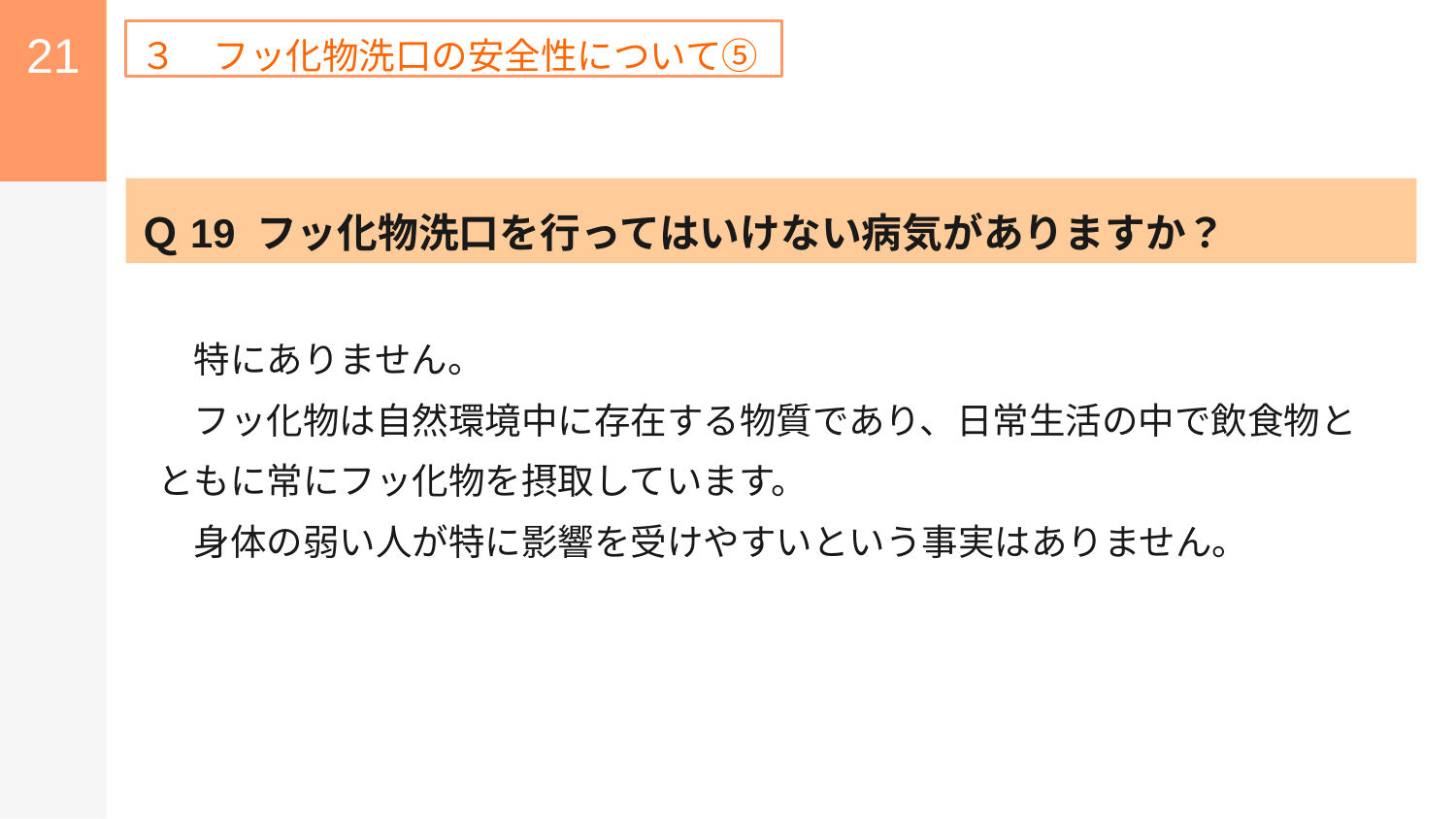

21
３　フッ化物洗口の安全性について⑤
Ｑ19 フッ化物洗口を行ってはいけない病気がありますか？
　　特にありません。
　　フッ化物は自然環境中に存在する物質であり、日常生活の中で飲食物と
　ともに常にフッ化物を摂取しています。
　　身体の弱い人が特に影響を受けやすいという事実はありません。